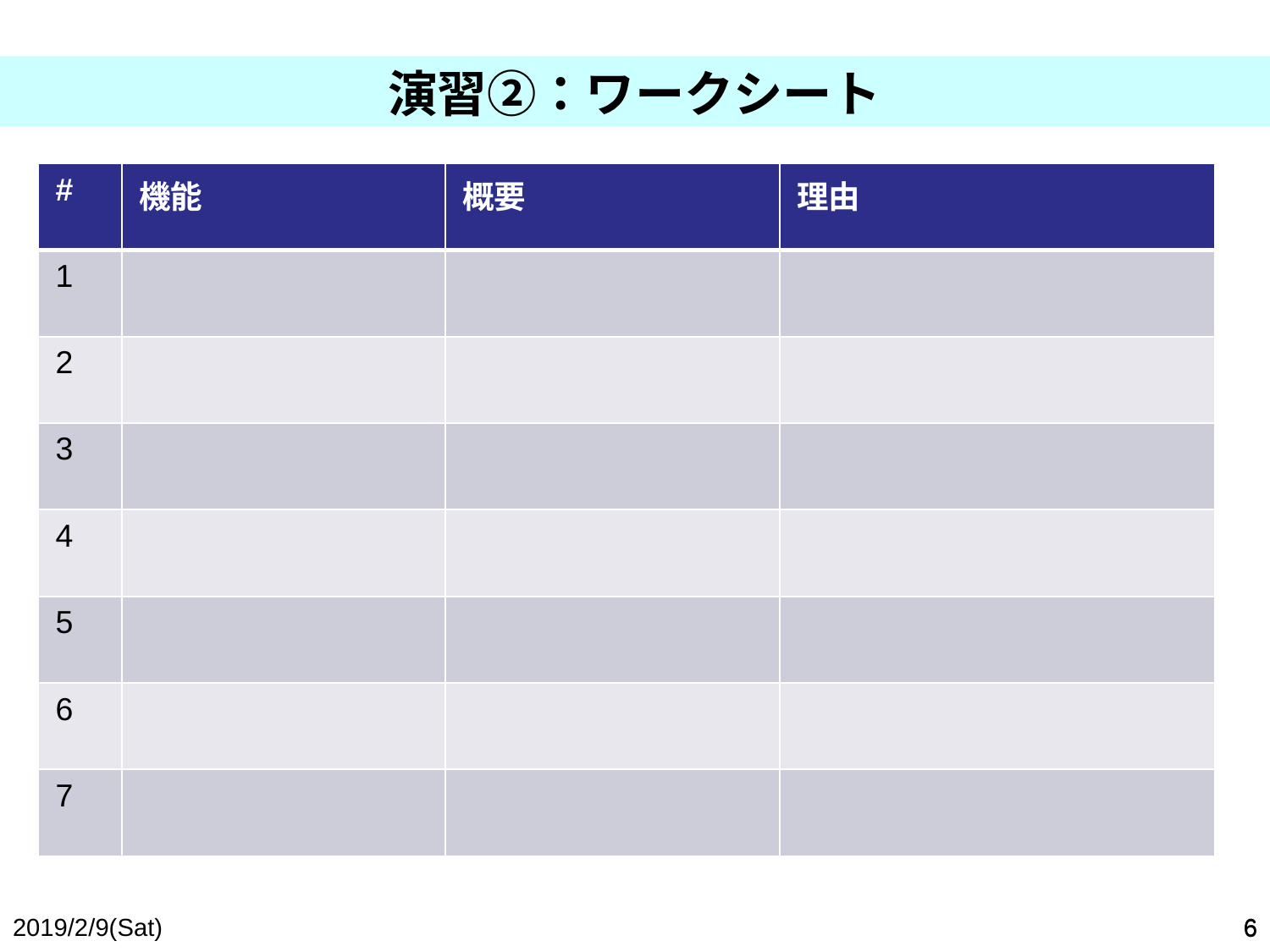

演習②：ワークシート
| # | 機能 | 概要 | 理由 |
| --- | --- | --- | --- |
| 1 |  |  |  |
| 2 |  |  |  |
| 3 |  |  |  |
| 4 |  |  |  |
| 5 |  |  |  |
| 6 |  |  |  |
| 7 |  |  |  |
2019/2/9(Sat)
6
6